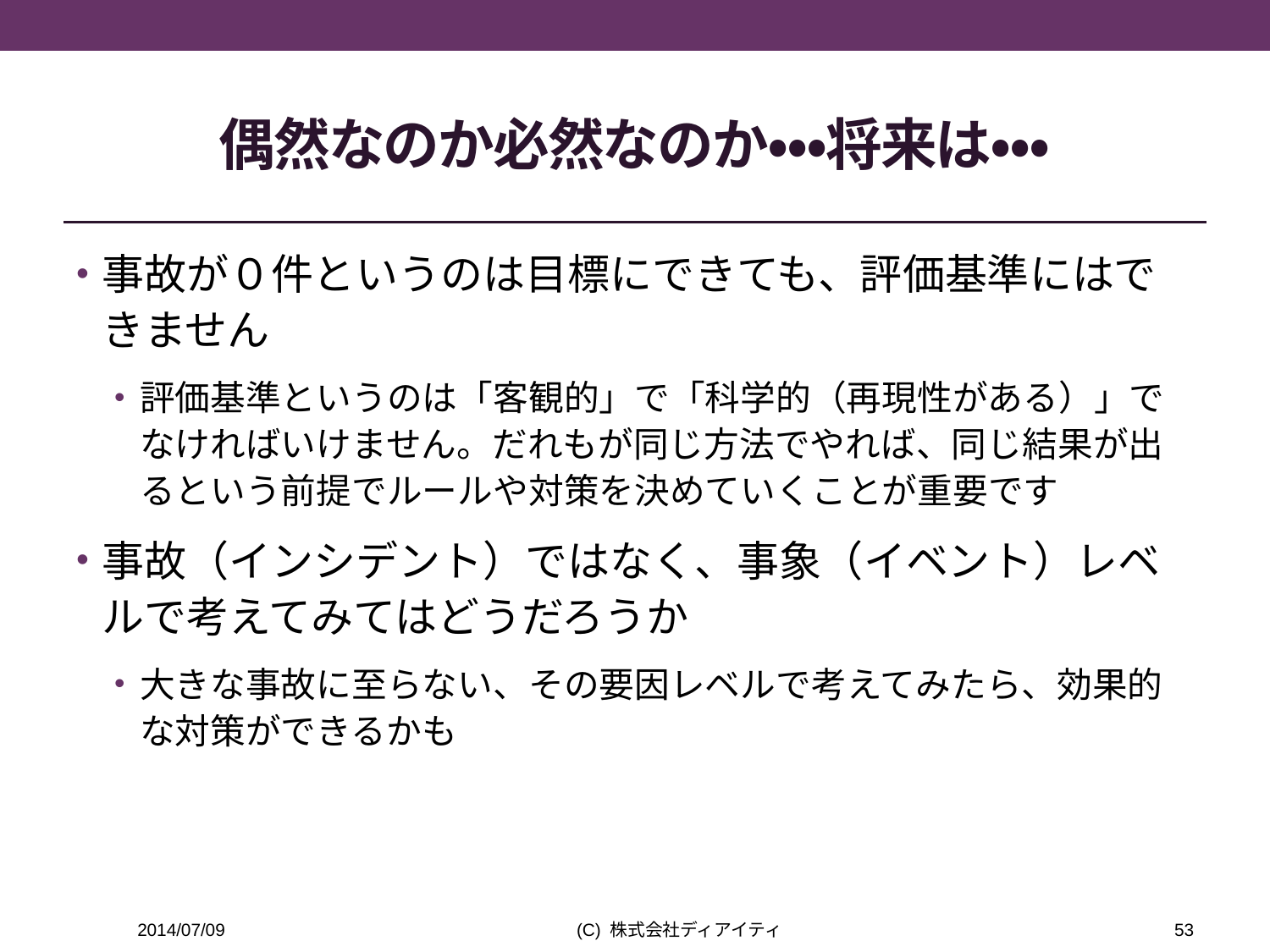

# 偶然なのか必然なのか・・・将来は・・・
事故が０件というのは目標にできても、評価基準にはできません
評価基準というのは「客観的」で「科学的（再現性がある）」でなければいけません。だれもが同じ方法でやれば、同じ結果が出るという前提でルールや対策を決めていくことが重要です
事故（インシデント）ではなく、事象（イベント）レベルで考えてみてはどうだろうか
大きな事故に至らない、その要因レベルで考えてみたら、効果的な対策ができるかも

2014/07/09
(C) 株式会社ディアイティ
53